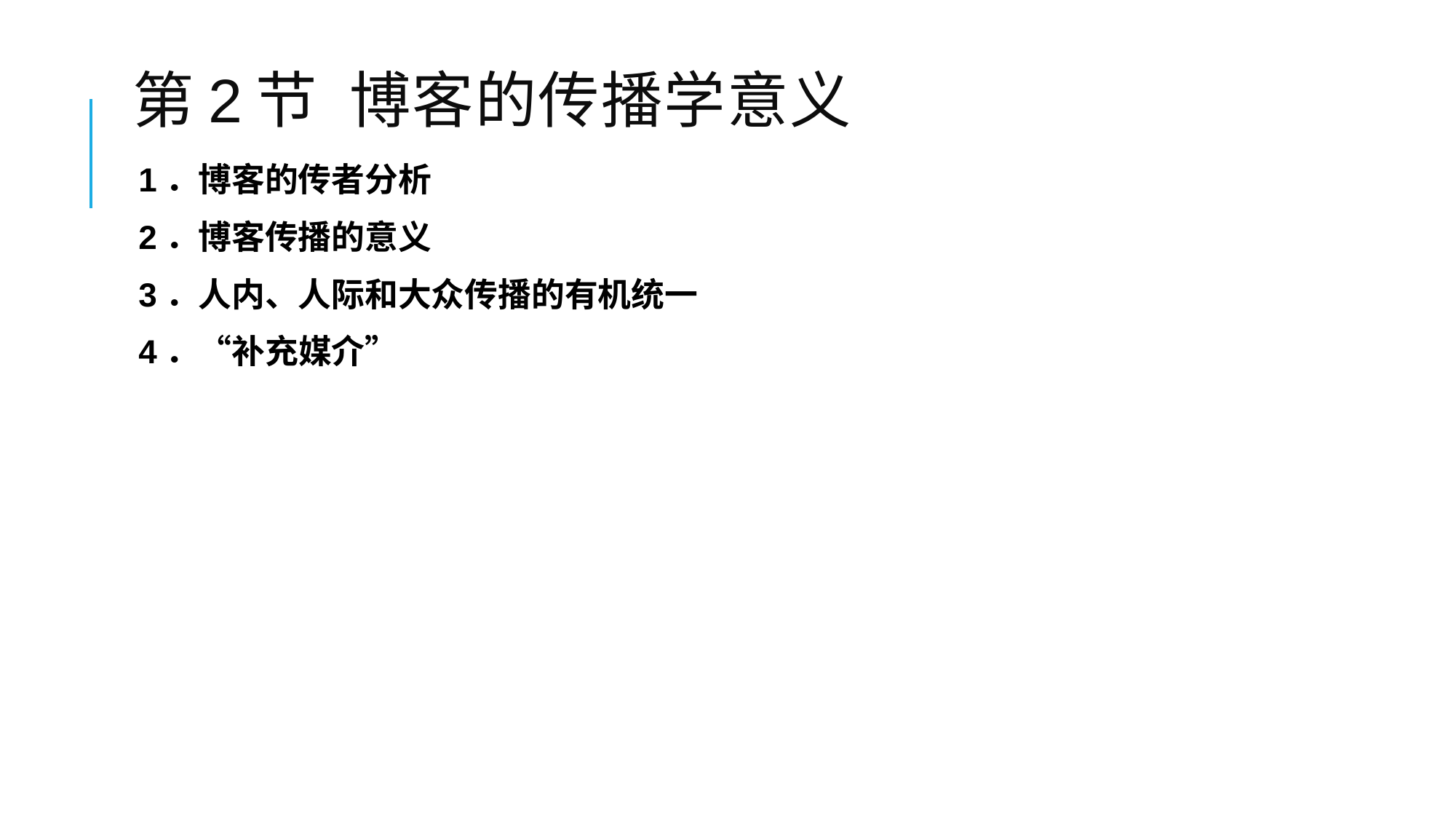

# 第2节  博客的传播学意义
1．博客的传者分析
2．博客传播的意义
3．人内、人际和大众传播的有机统一
4．“补充媒介”